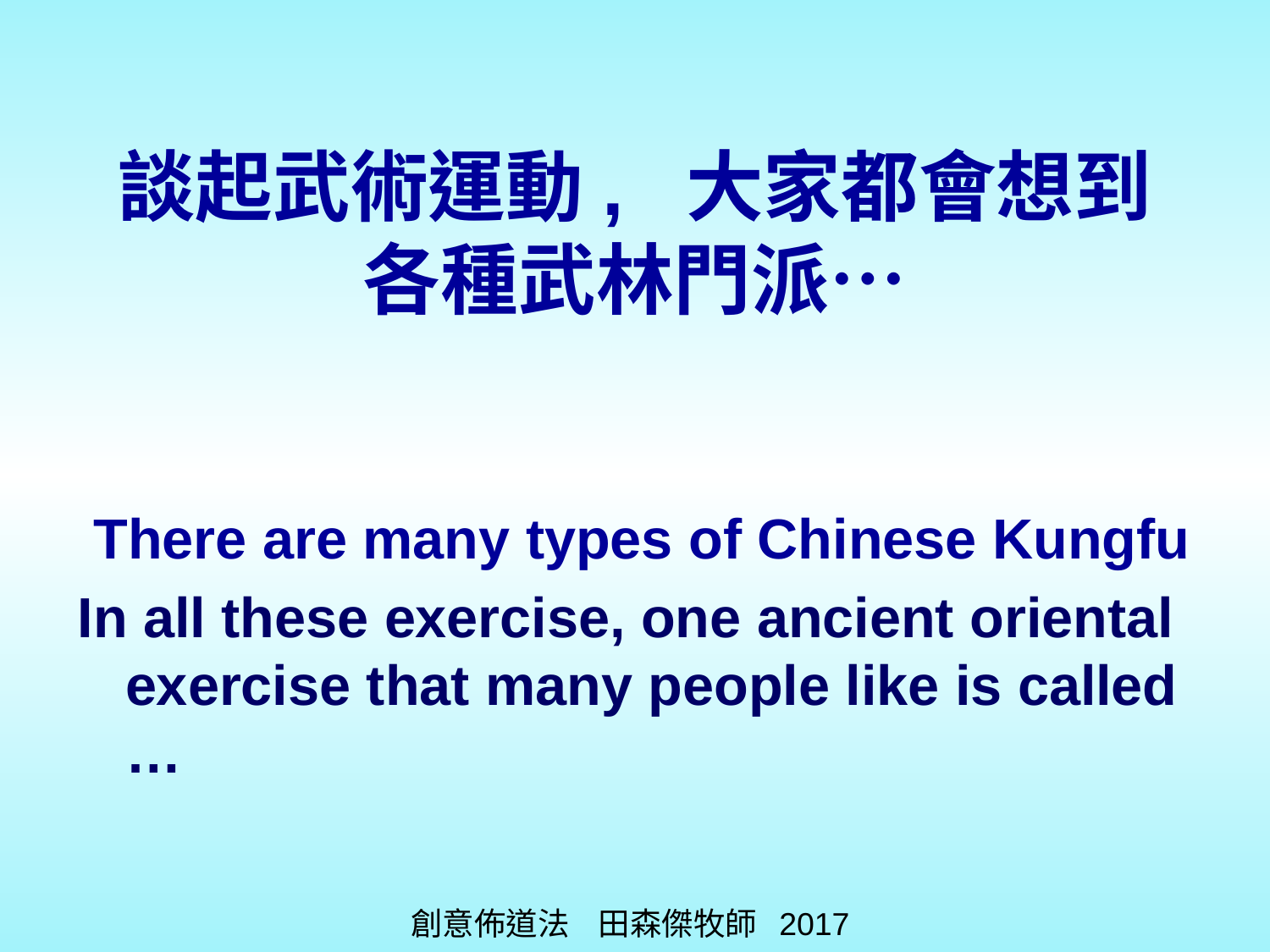

# 談起武術運動,  大家都會想到各種武林門派…
 There are many types of Chinese Kungfu
In all these exercise, one ancient oriental exercise that many people like is called …
創意佈道法    田森傑牧師  2017